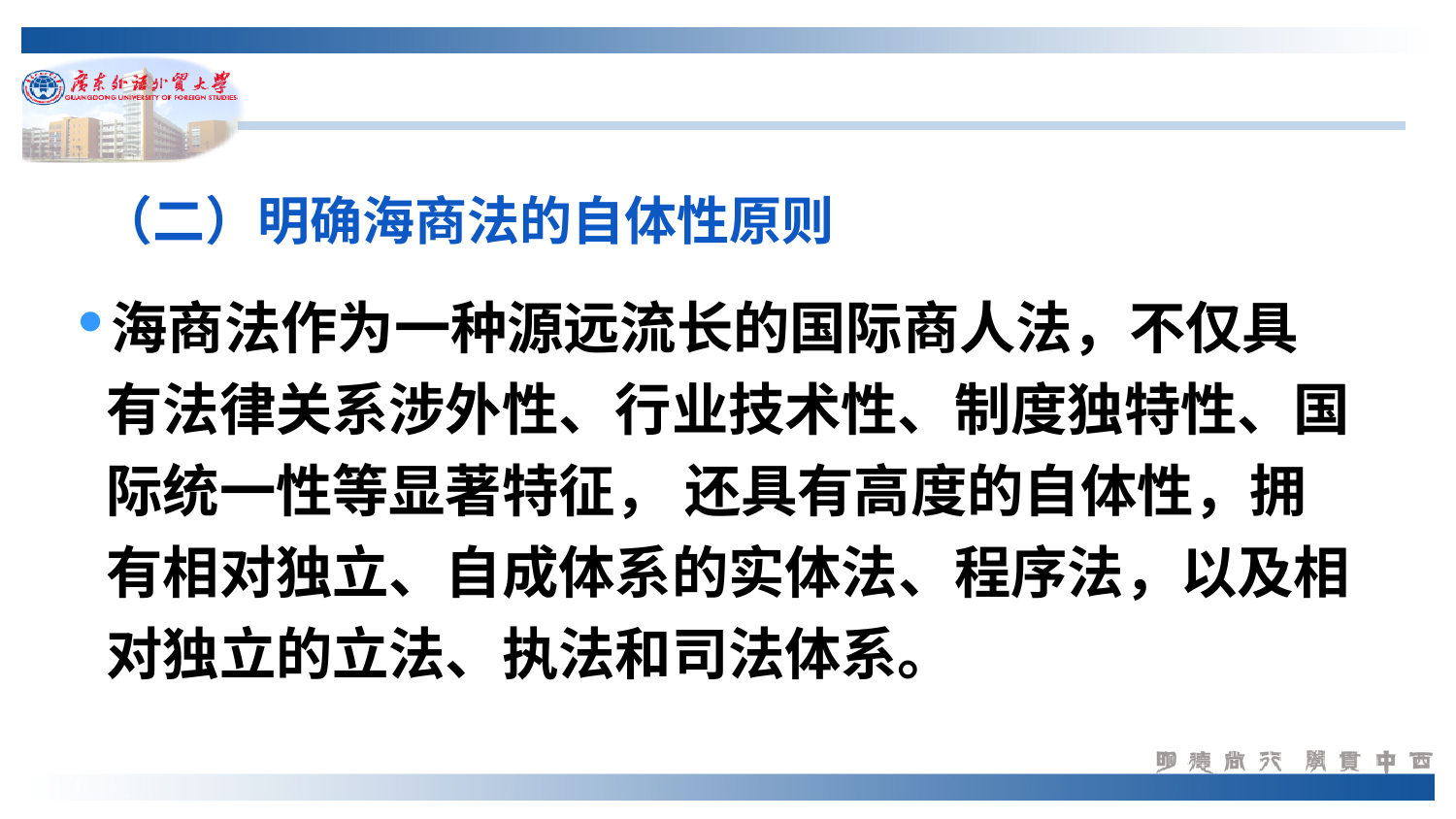

# （二）明确海商法的自体性原则
海商法作为一种源远流长的国际商人法，不仅具有法律关系涉外性、行业技术性、制度独特性、国际统一性等显著特征， 还具有高度的自体性，拥有相对独立、自成体系的实体法、程序法，以及相对独立的立法、执法和司法体系。